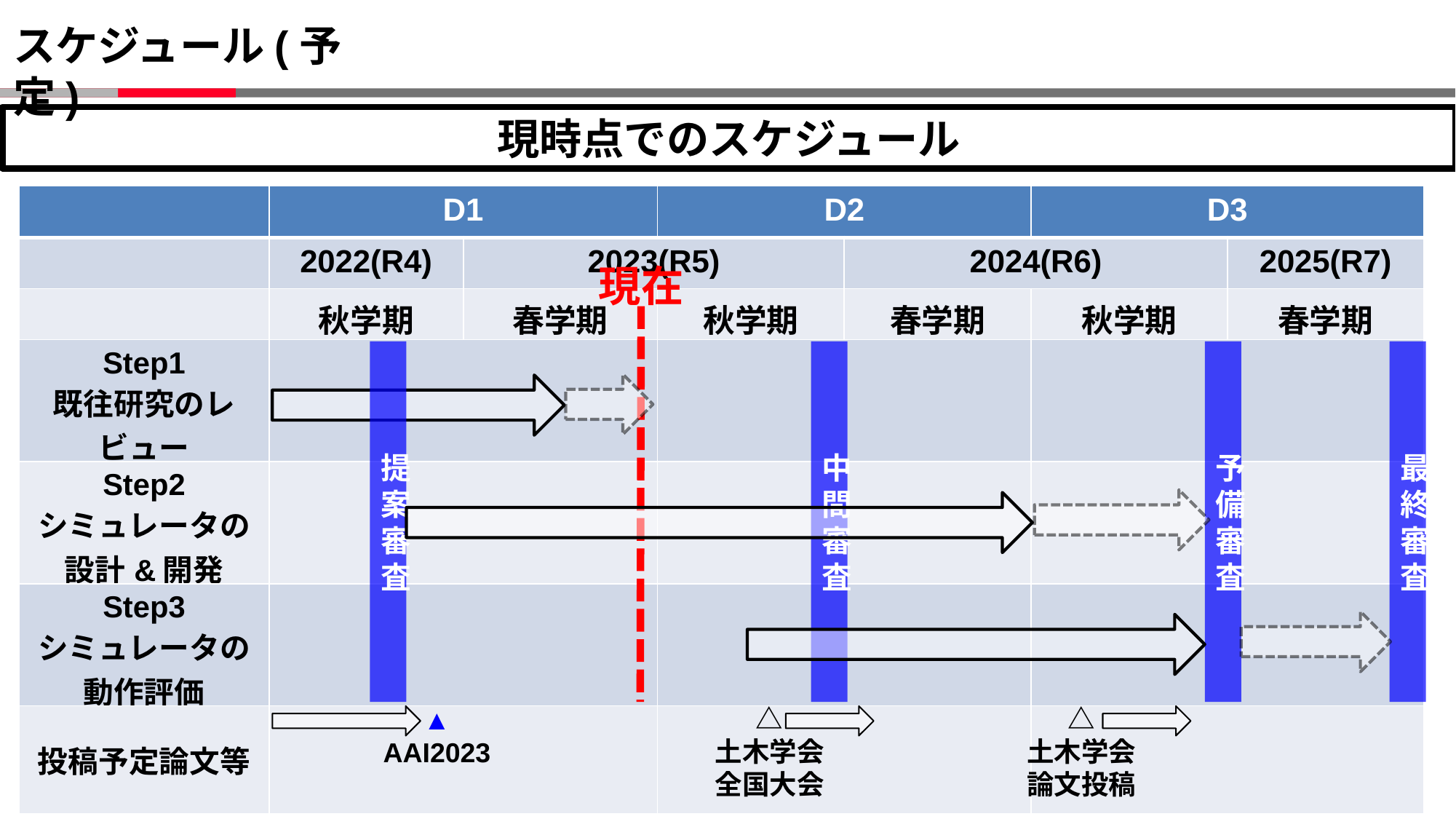

# スケジュール(予定)
現時点でのスケジュール
|  | D1 |  | D2 |  | D3 |  |
| --- | --- | --- | --- | --- | --- | --- |
|  | 2022(R4) | 2023(R5) |  | 2024(R6) |  | 2025(R7) |
|  | 秋学期 | 春学期 | 秋学期 | 春学期 | 秋学期 | 春学期 |
| Step1 既往研究のレビュー |  |  |  |  |  |  |
| Step2 シミュレータの設計&開発 |  |  |  |  |  |  |
| Step3 シミュレータの動作評価 |  |  |  |  |  |  |
| 投稿予定論文等 |  |  |  |  |  |  |
現在
提案審査
中間審査
予備審査
最終審査

△
土木学会
論文投稿
△
土木学会
全国大会

▲
AAI2023